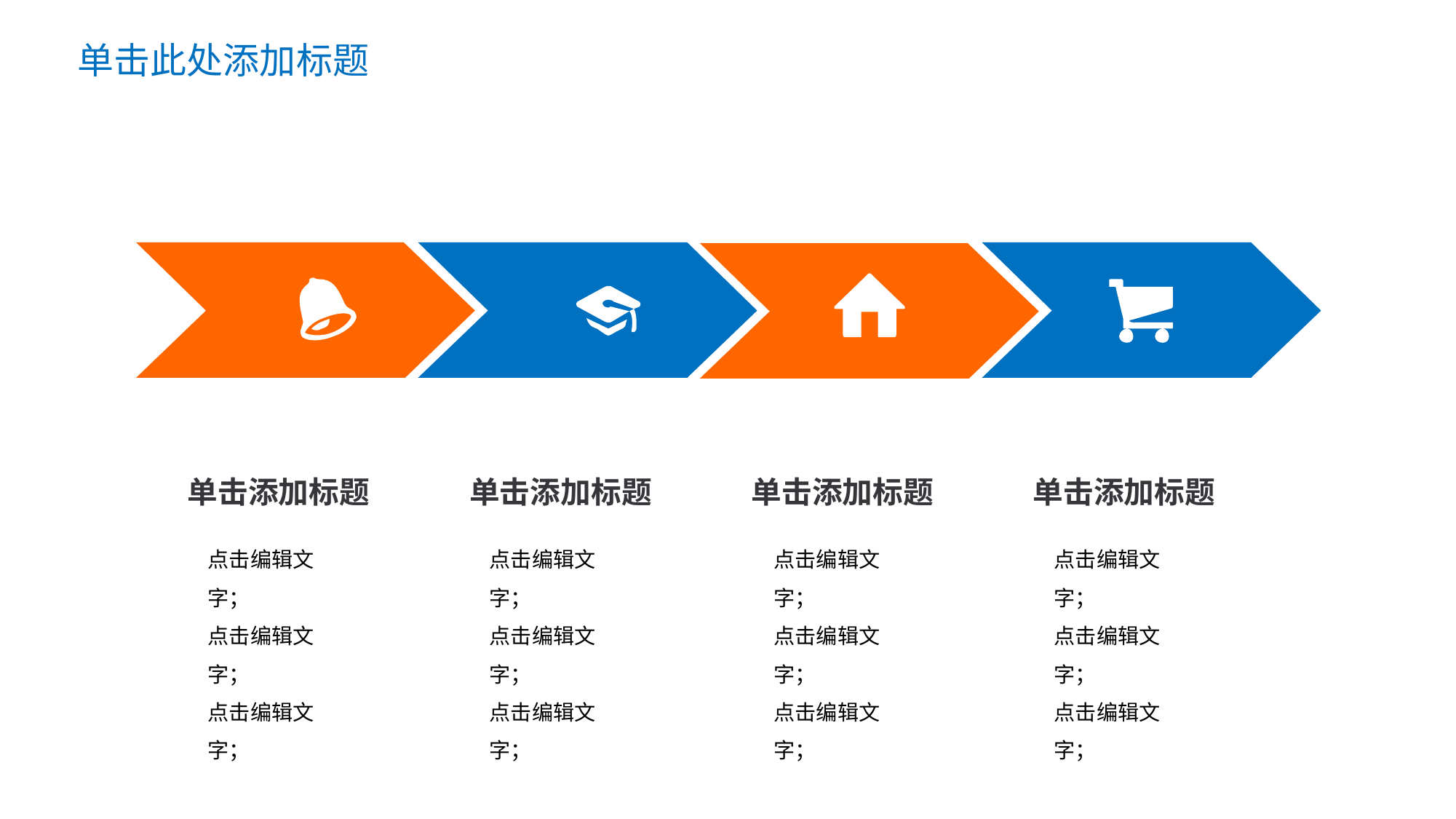

单击此处添加标题

单击添加标题
单击添加标题
单击添加标题
单击添加标题
点击编辑文字；
点击编辑文字；
点击编辑文字；

点击编辑文字；
点击编辑文字；
点击编辑文字；

点击编辑文字；
点击编辑文字；
点击编辑文字；

点击编辑文字；
点击编辑文字；
点击编辑文字；